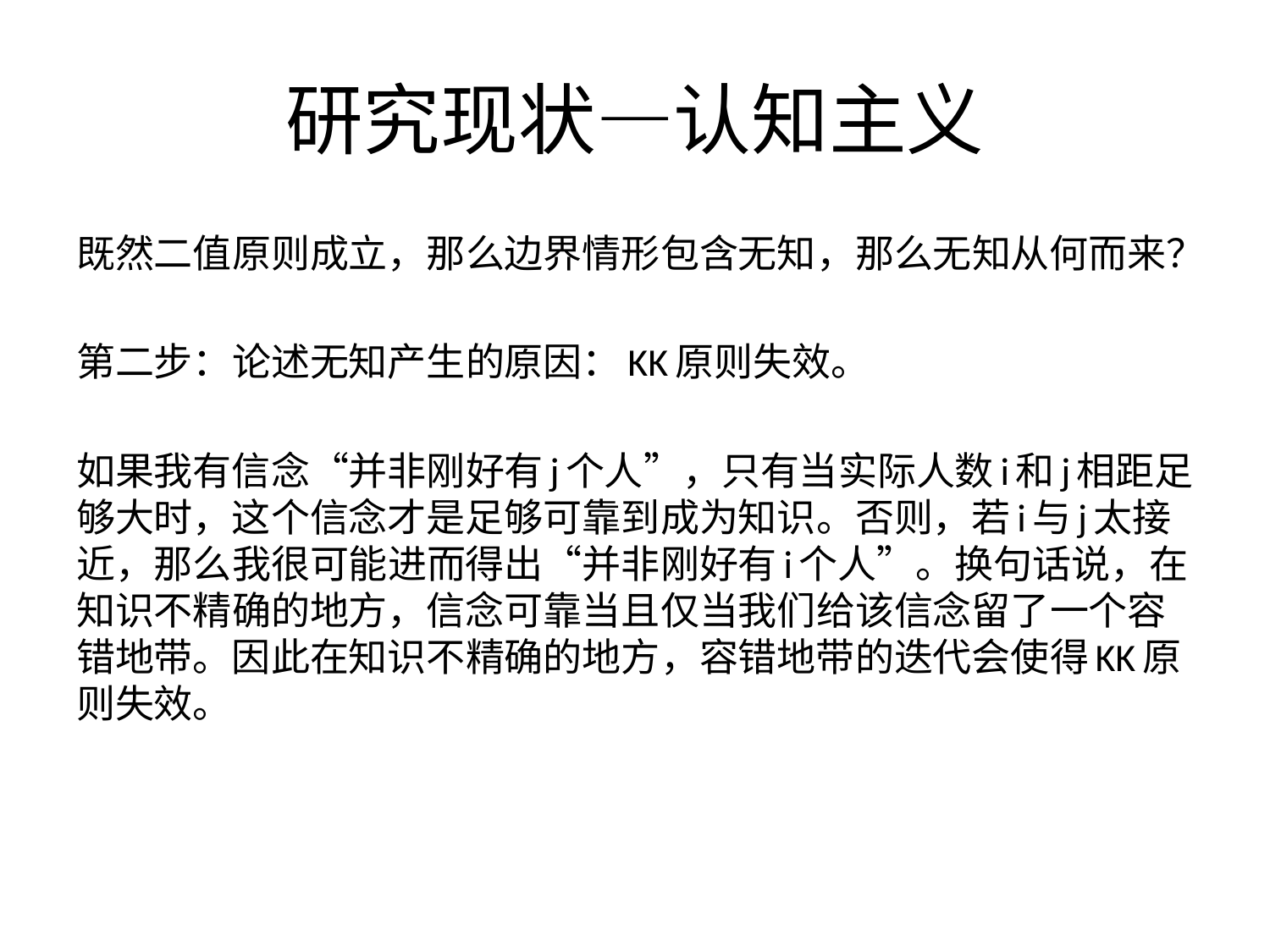

# 研究现状—认知主义
既然二值原则成立，那么边界情形包含无知，那么无知从何而来？

第二步：论述无知产生的原因：KK原则失效。

如果我有信念“并非刚好有j个人”，只有当实际人数i和j相距足够大时，这个信念才是足够可靠到成为知识。否则，若i与j太接近，那么我很可能进而得出“并非刚好有i个人”。换句话说，在知识不精确的地方，信念可靠当且仅当我们给该信念留了一个容错地带。因此在知识不精确的地方，容错地带的迭代会使得KK原则失效。